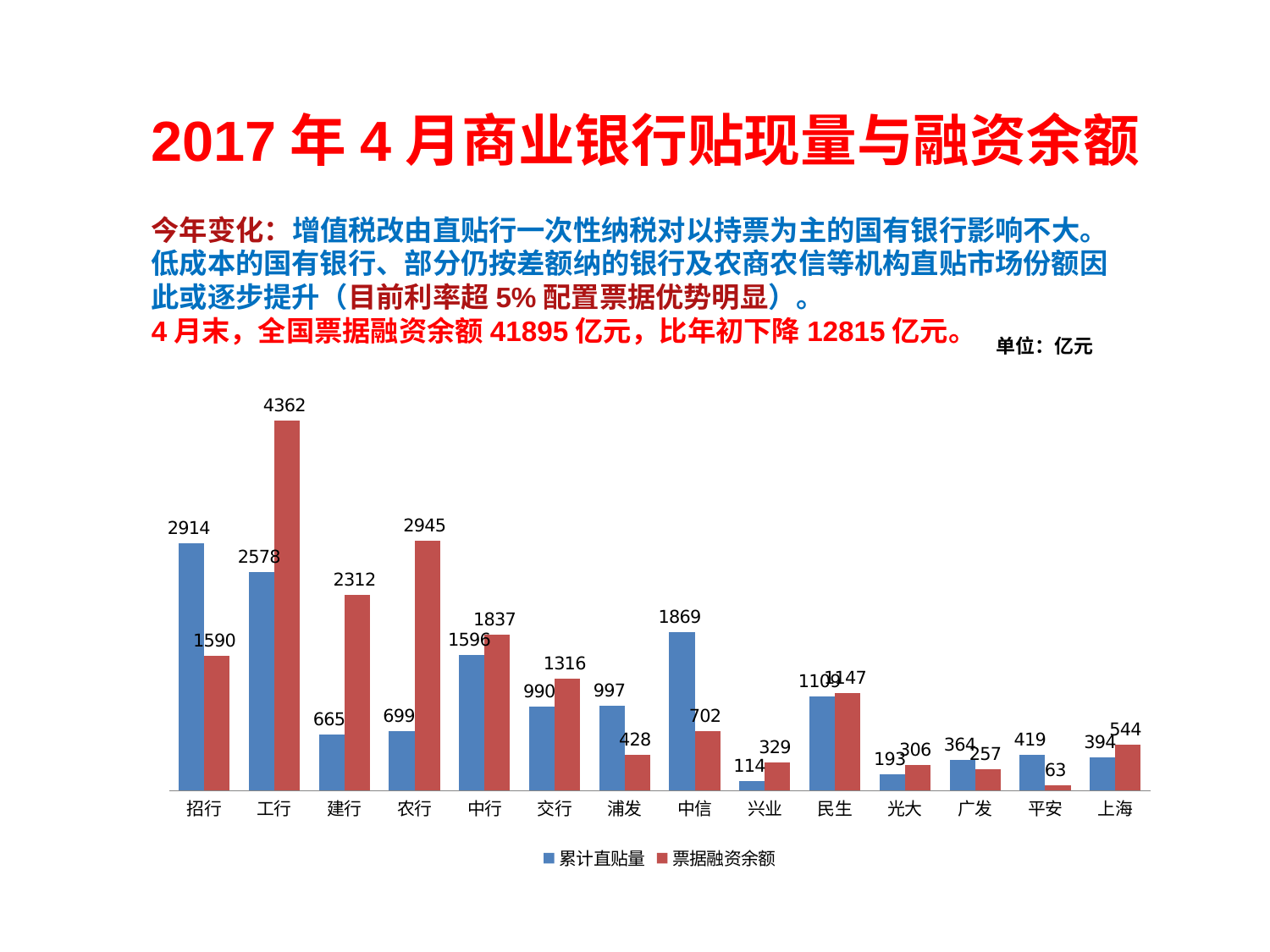

2017年4月商业银行贴现量与融资余额
今年变化：增值税改由直贴行一次性纳税对以持票为主的国有银行影响不大。低成本的国有银行、部分仍按差额纳的银行及农商农信等机构直贴市场份额因此或逐步提升（目前利率超5%配置票据优势明显）。
4月末，全国票据融资余额41895亿元，比年初下降12815亿元。
    单位：亿元

### Chart

| Category | 累计直贴量 | 票据融资余额 |
|---|---|---|
| 招行 | 2913.821759000002 | 1589.6801999999998 |
| 工行 | 2577.9989144726 | 4362.240024099406 |
| 建行 | 664.76441 | 2311.5296954516966 |
| 农行 | 698.7090696352998 | 2944.5088078266 |
| 中行 | 1596.1825449999985 | 1836.958503311001 |
| 交行 | 990.1298385382009 | 1316.2522979017 |
| 浦发 | 997.20661 | 427.8503 |
| 中信 | 1869.0 | 701.7012335614 |
| 兴业 | 113.94772996750017 | 329.3956539999997 |
| 民生 | 1109.44 | 1147.0013253984998 |
| 光大 | 193.0 | 305.5639 |
| 广发 | 363.7442417668003 | 256.7500999999997 |
| 平安 | 419.0110415008997 | 63.27309399990001 |
| 上海 | 393.94 | 543.6419 |